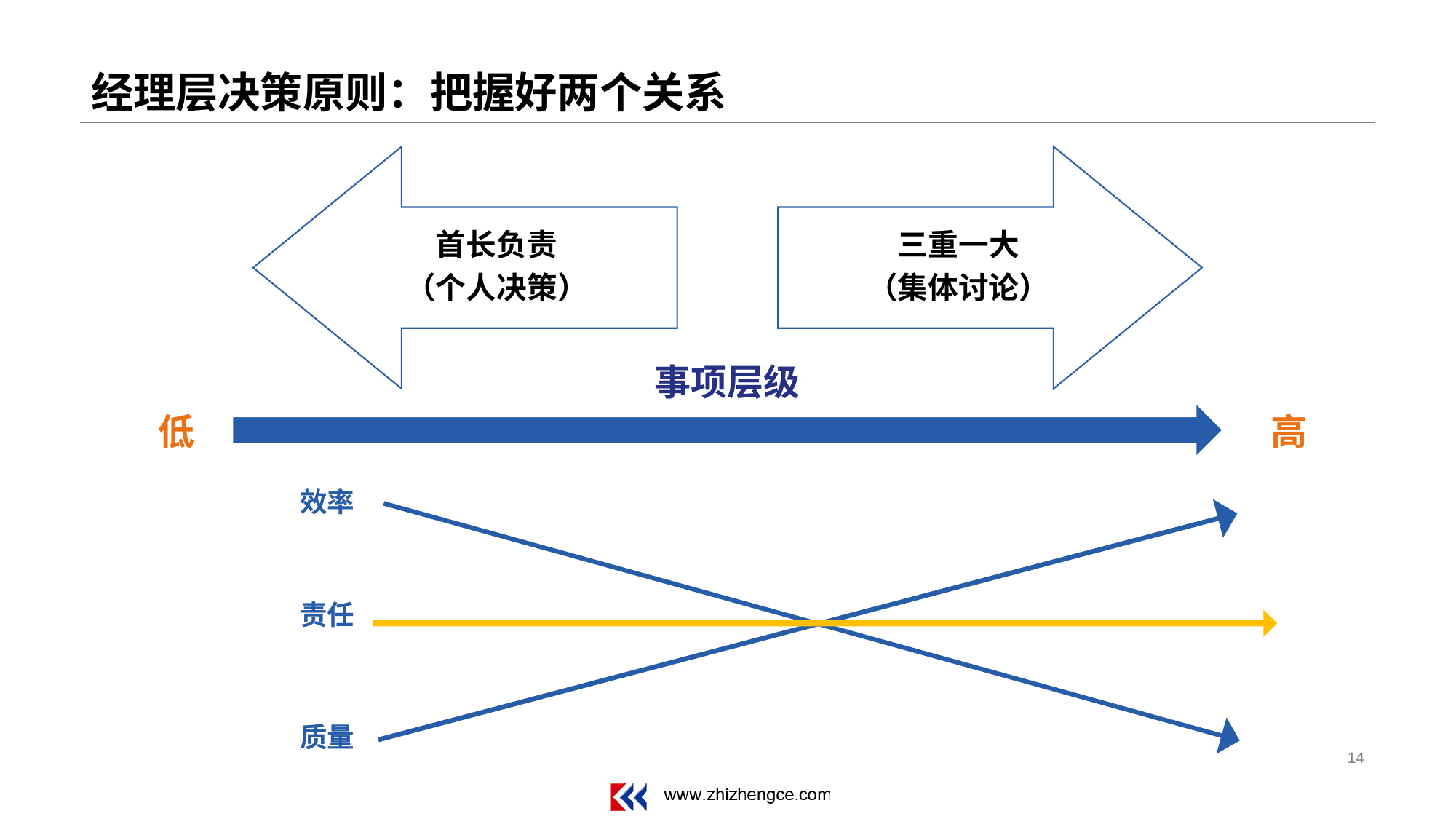

# 经理层决策原则：把握好两个关系
首长负责
（个人决策）
三重一大
（集体讨论）
事项层级

低
高
效率
责任

质量
14